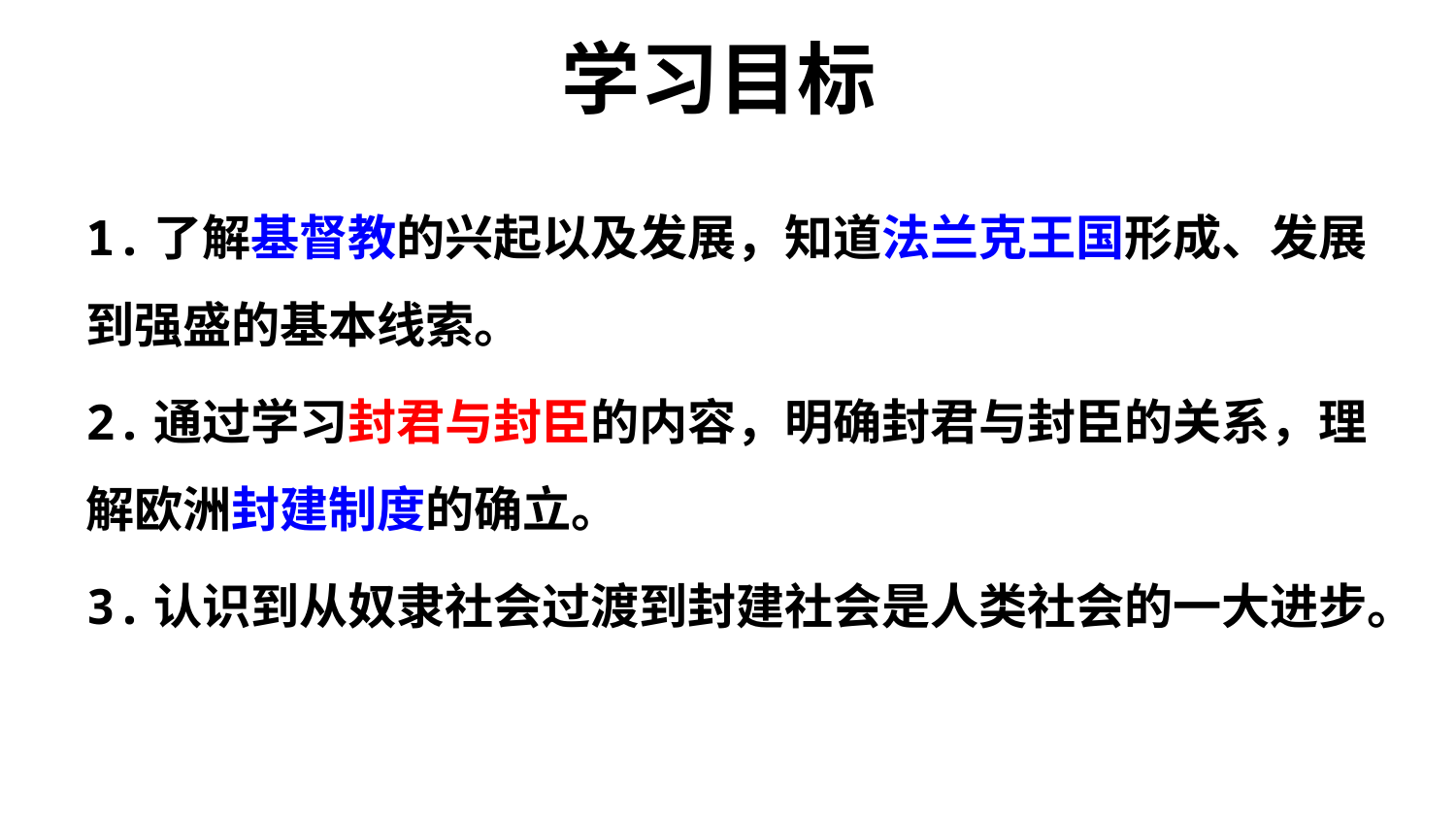

# 学习目标
1.了解基督教的兴起以及发展，知道法兰克王国形成、发展到强盛的基本线索。
2.通过学习封君与封臣的内容，明确封君与封臣的关系，理解欧洲封建制度的确立。
3.认识到从奴隶社会过渡到封建社会是人类社会的一大进步。